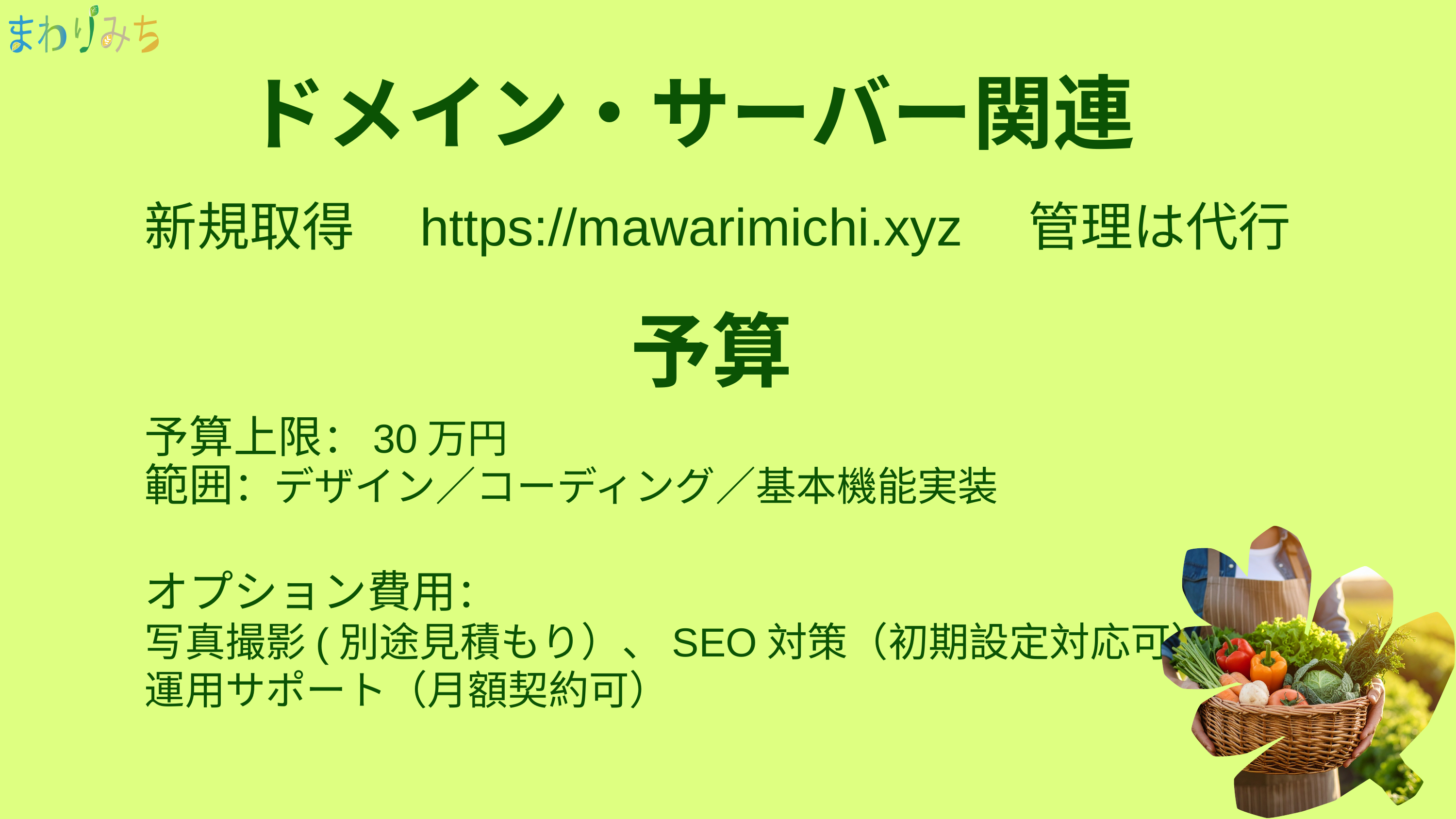

ドメイン・サーバー関連
新規取得　https://mawarimichi.xyz　管理は代行
予算
予算上限：30万円
範囲：デザイン／コーディング／基本機能実装

オプション費用：
写真撮影(別途見積もり）、SEO対策（初期設定対応可）、
運用サポート（月額契約可）